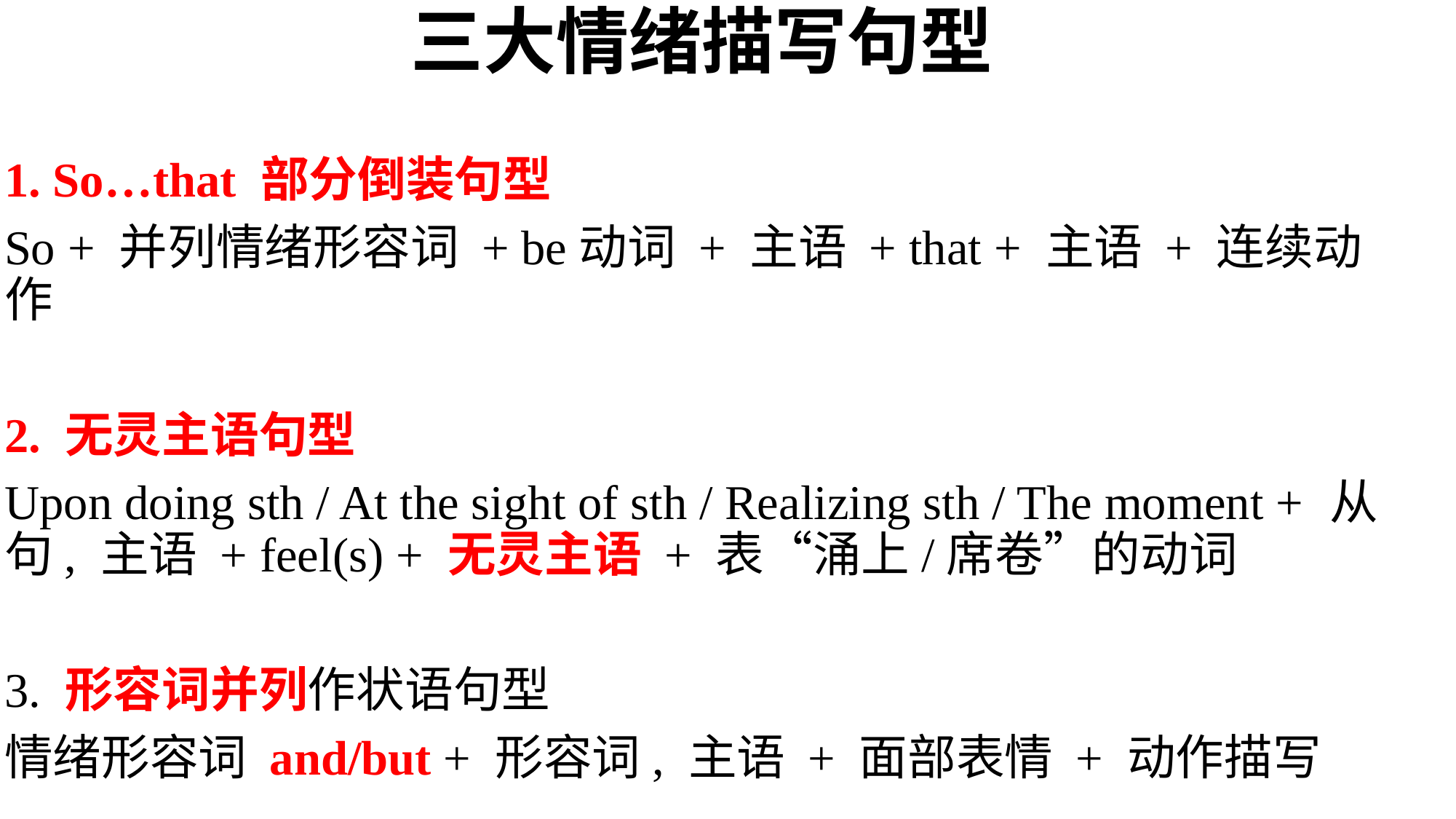

三大情绪描写句型

1. So…that 部分倒装句型
So + 并列情绪形容词 + be动词 + 主语 + that + 主语 + 连续动作

2. 无灵主语句型
Upon doing sth / At the sight of sth / Realizing sth / The moment + 从句, 主语 + feel(s) + 无灵主语 + 表“涌上/席卷”的动词

3. 形容词并列作状语句型
情绪形容词 and/but + 形容词, 主语 + 面部表情 + 动作描写